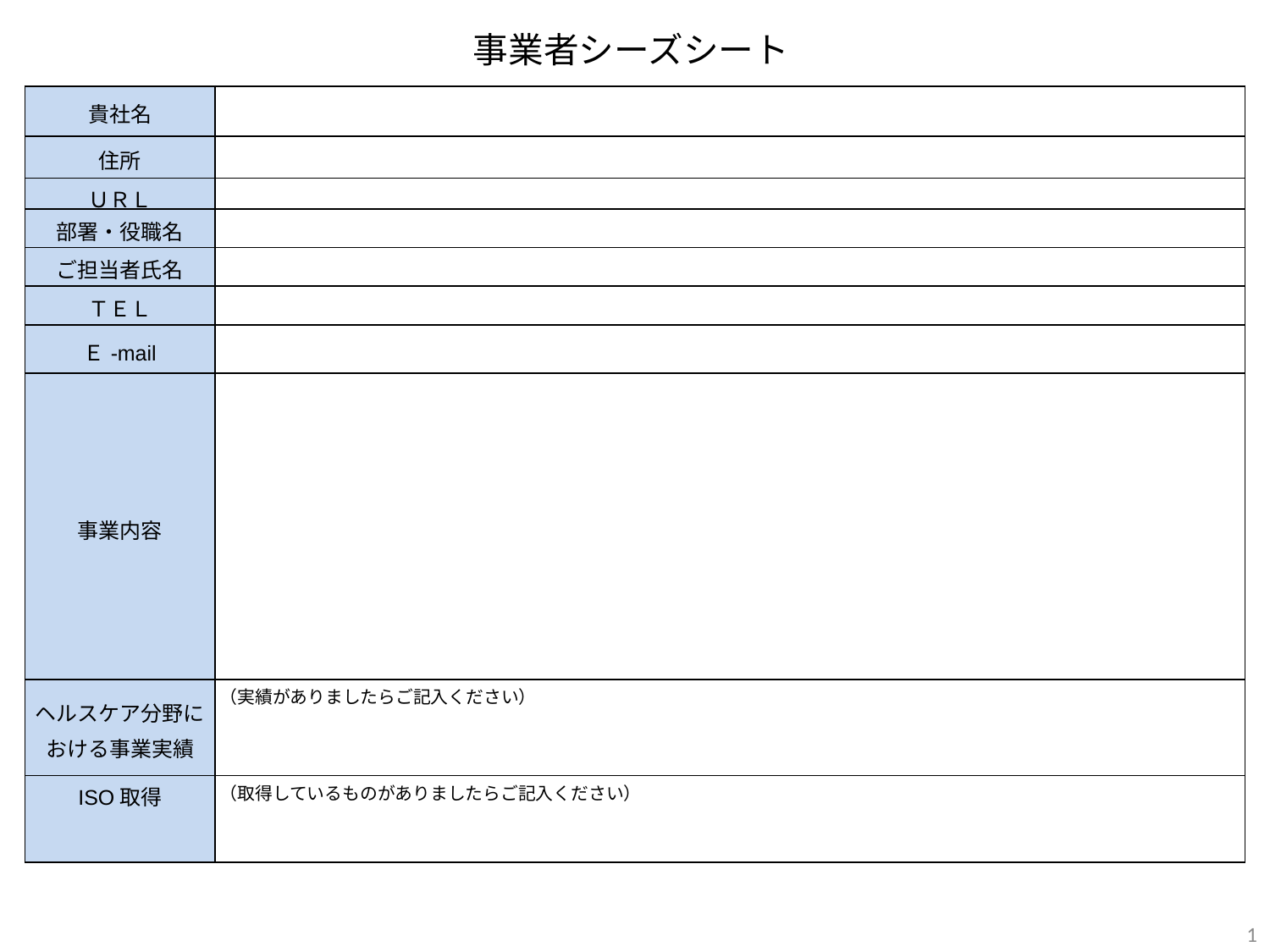

事業者シーズシート
| 貴社名 |  |
| --- | --- |
| 住所 |  |
| ＵＲＬ |  |
| 部署・役職名 |  |
| ご担当者氏名 |  |
| ＴＥＬ |  |
| Ｅ-mail |  |
| 事業内容 |  |
| ヘルスケア分野における事業実績 | （実績がありましたらご記入ください） |
| ISO取得 | （取得しているものがありましたらご記入ください） |
1